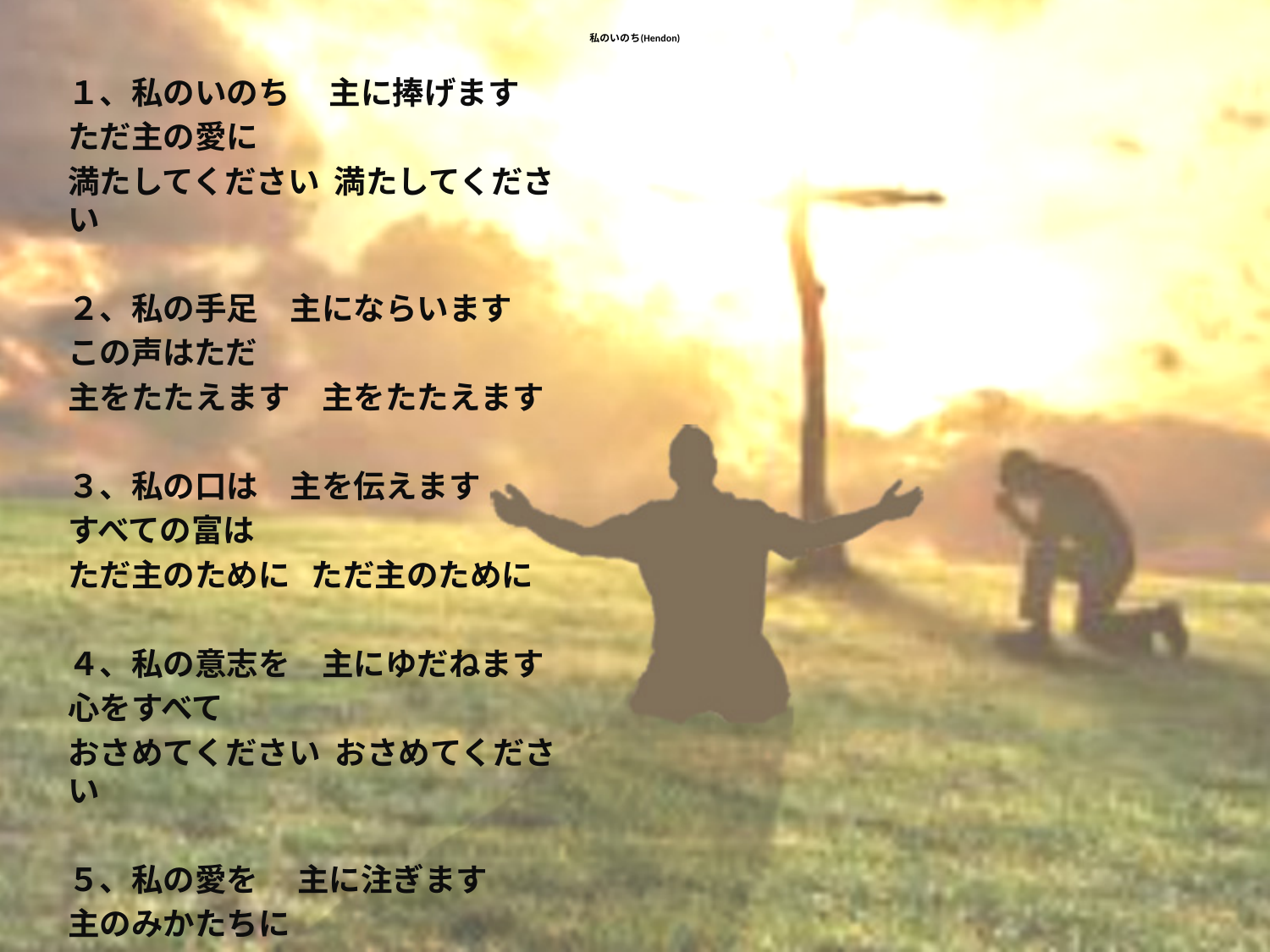

# 私のいのち(Hendon)
１、私のいのち　 主に捧げます
ただ主の愛に
満たしてください  満たしてください

２、私の手足　主にならいます
この声はただ
主をたたえます　主をたたえます

３、私の口は　主を伝えます
すべての富は
ただ主のために   ただ主のために

４、私の意志を　主にゆだねます
心をすべて
おさめてください  おさめてください

５、私の愛を　 主に注ぎます
主のみかたちに
おつくりください  おつくりください